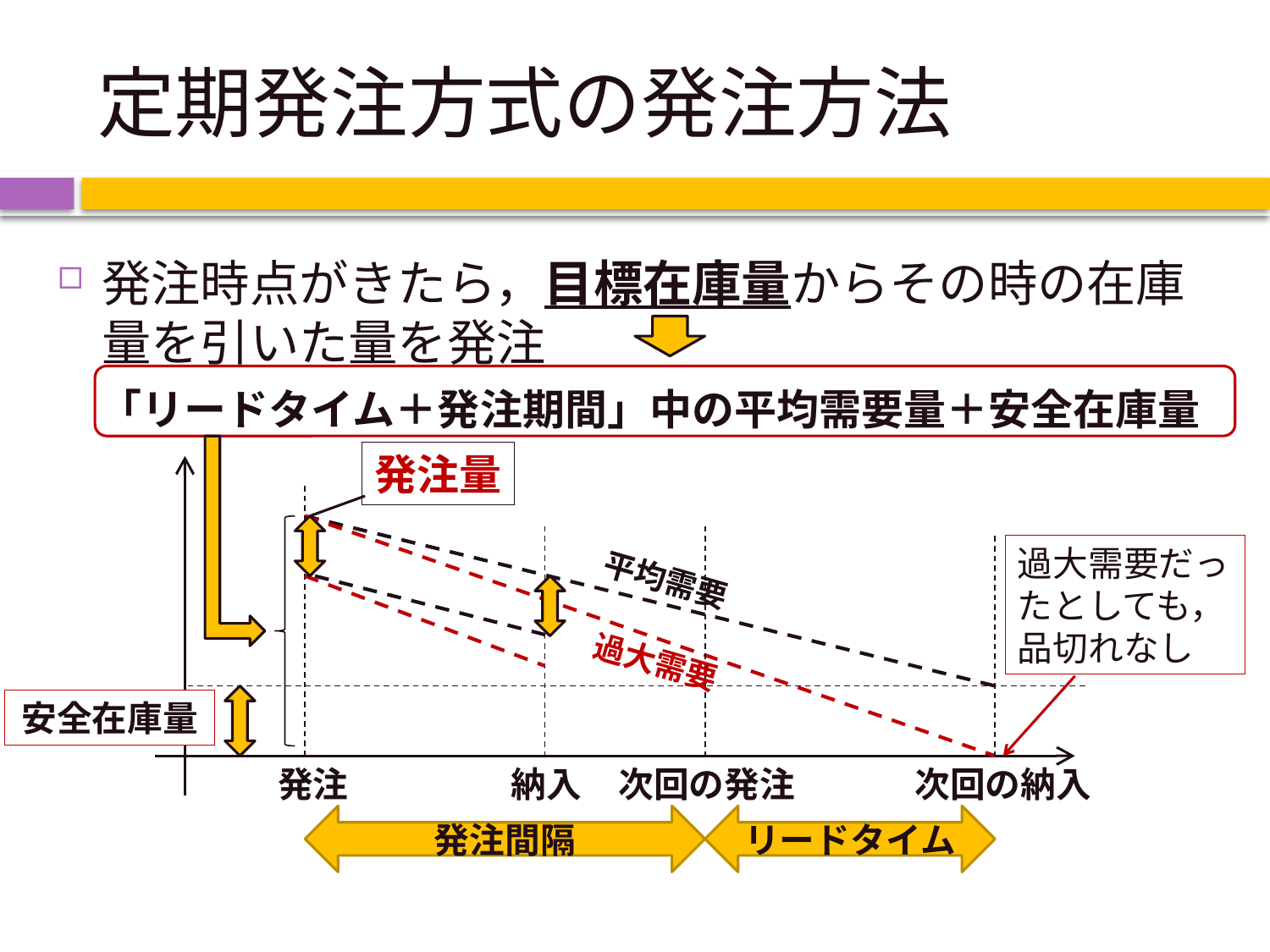

# 定期発注方式の発注方法
発注時点がきたら，目標在庫量からその時の在庫量を引いた量を発注
　「リードタイム＋発注期間」中の平均需要量＋安全在庫量

発注量

過大需要だったとしても，品切れなし
平均需要

過大需要
安全在庫量

発注
納入
次回の発注
次回の納入
発注間隔
リードタイム